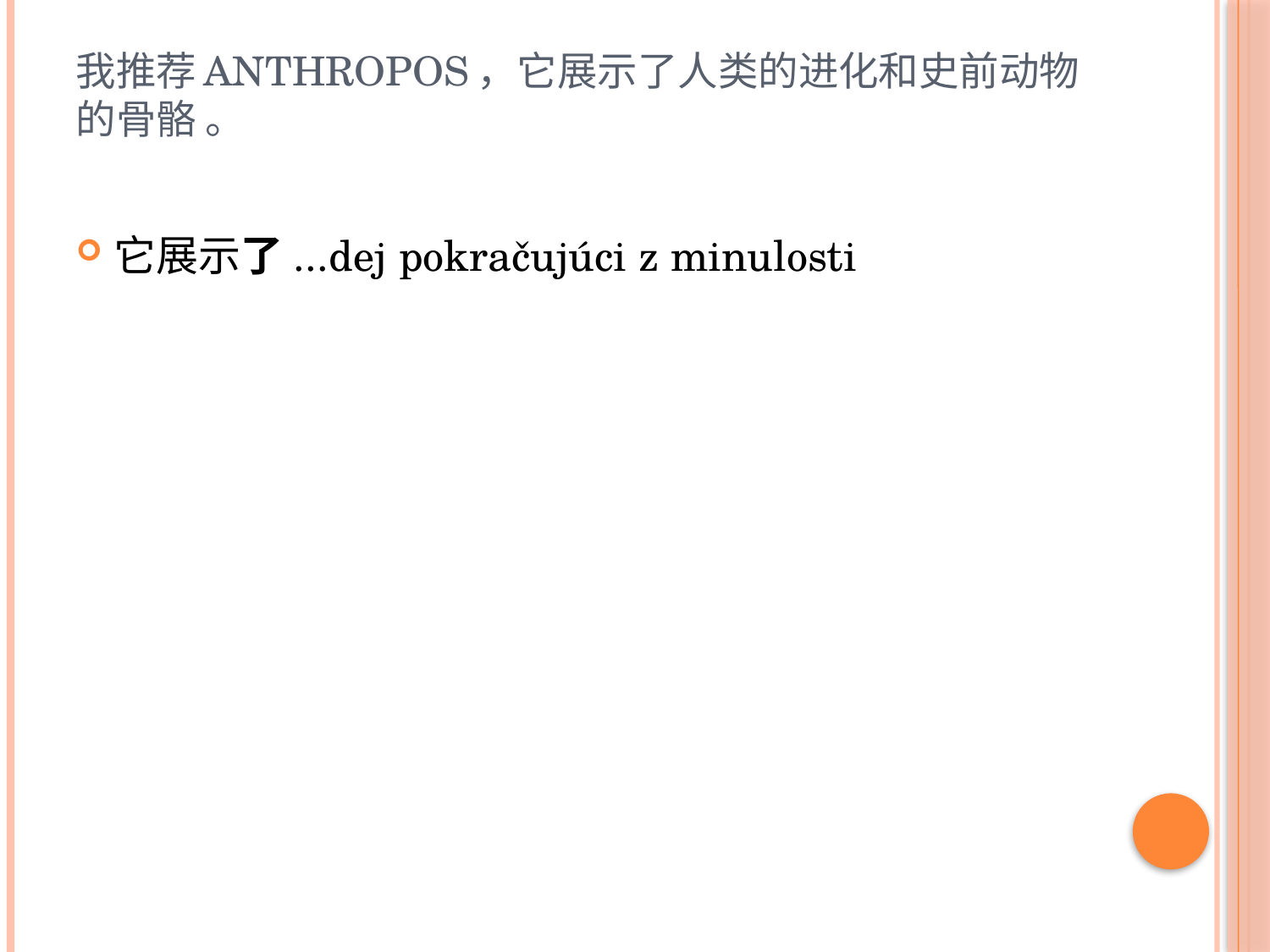

# 我推荐ANTHROPOS，它展示了人类的进化和史前动物的骨骼 。
它展示了...dej pokračujúci z minulosti